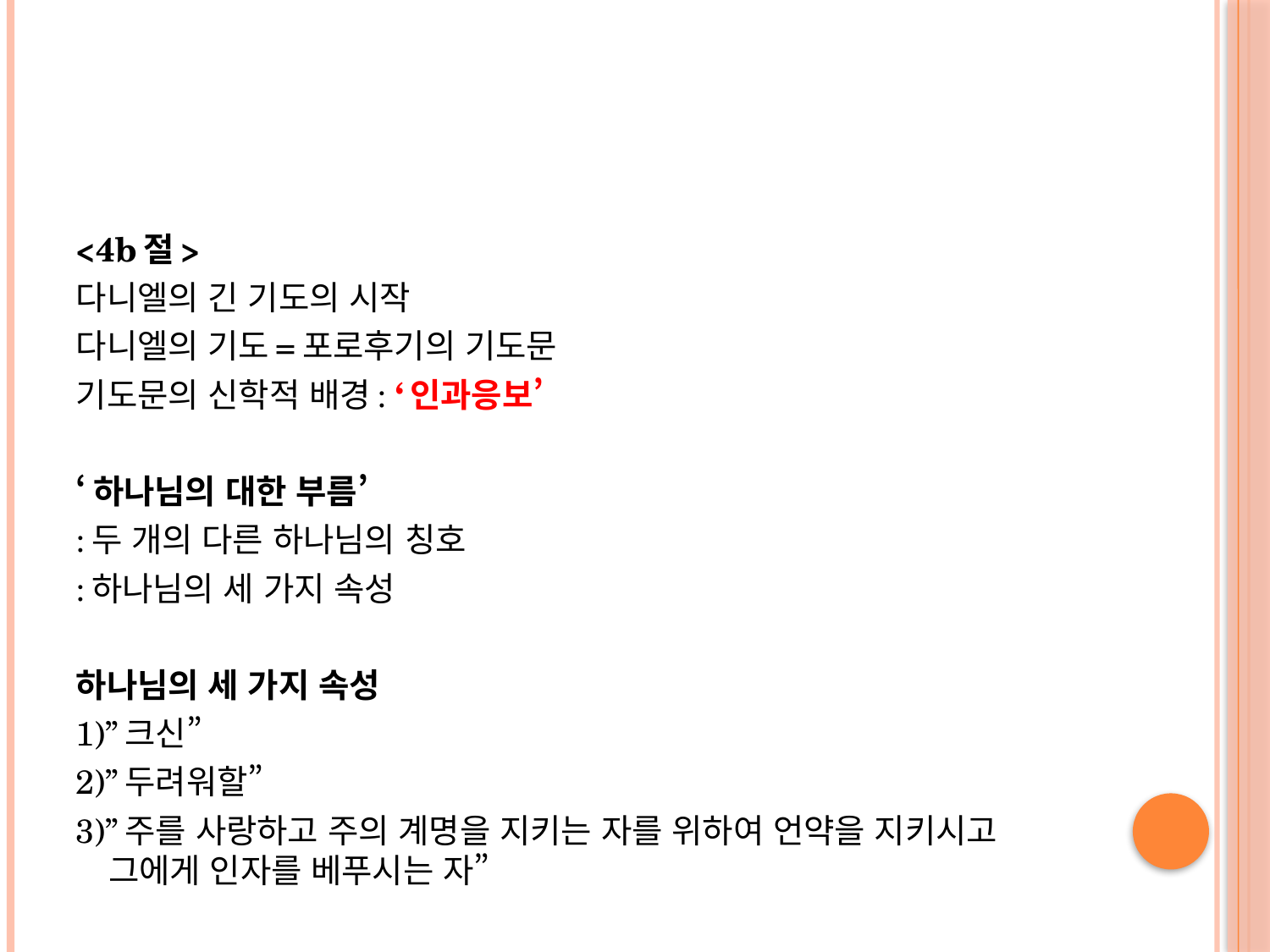

#
<4b절>
다니엘의 긴 기도의 시작
다니엘의 기도=포로후기의 기도문
기도문의 신학적 배경: ‘인과응보’

‘하나님의 대한 부름’
:두 개의 다른 하나님의 칭호
:하나님의 세 가지 속성

하나님의 세 가지 속성
1)”크신”
2)”두려워할”
3)”주를 사랑하고 주의 계명을 지키는 자를 위하여 언약을 지키시고 그에게 인자를 베푸시는 자”